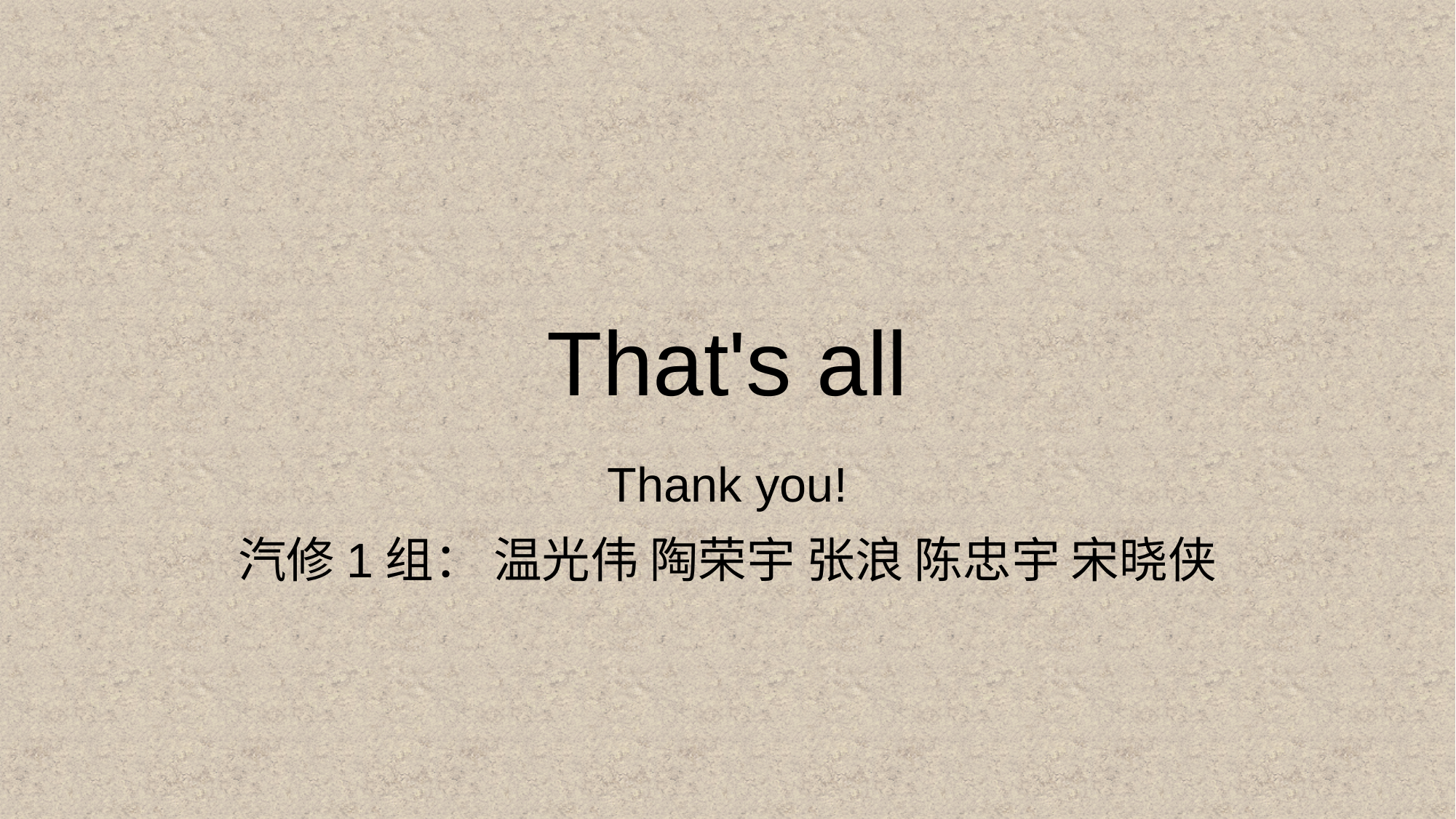

# That's all
Thank you!
汽修1组： 温光伟 陶荣宇 张浪 陈忠宇 宋晓侠